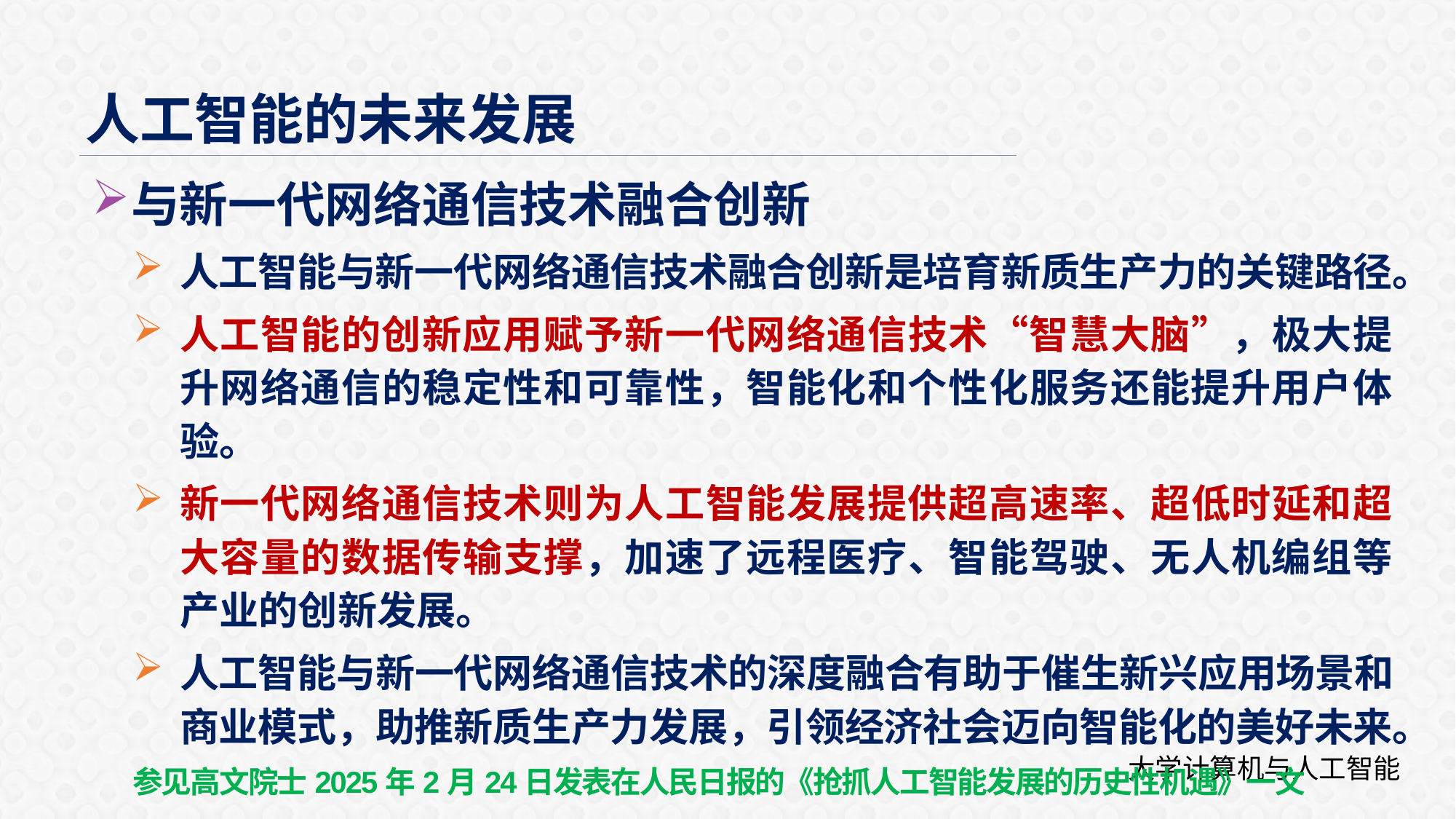

人工智能的未来发展
与新一代网络通信技术融合创新
人工智能与新一代网络通信技术融合创新是培育新质生产力的关键路径。
人工智能的创新应用赋予新一代网络通信技术“智慧大脑”，极大提升网络通信的稳定性和可靠性，智能化和个性化服务还能提升用户体验。
新一代网络通信技术则为人工智能发展提供超高速率、超低时延和超大容量的数据传输支撑，加速了远程医疗、智能驾驶、无人机编组等产业的创新发展。
人工智能与新一代网络通信技术的深度融合有助于催生新兴应用场景和商业模式，助推新质生产力发展，引领经济社会迈向智能化的美好未来。
参见高文院士2025年2月24日发表在人民日报的《抢抓人工智能发展的历史性机遇》一文